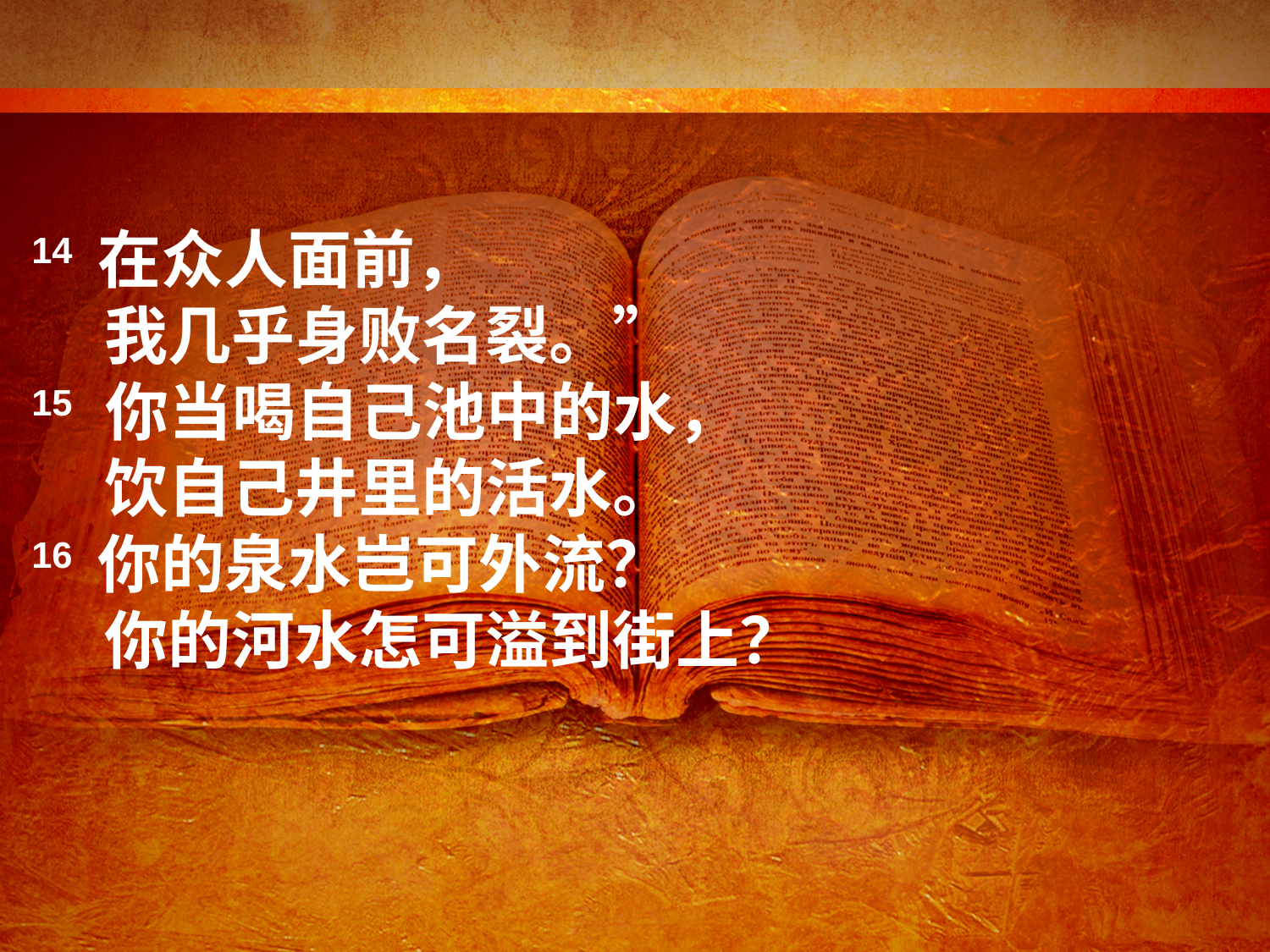

14 在众人面前，
    我几乎身败名裂。”
15 你当喝自己池中的水，
    饮自己井里的活水。
16 你的泉水岂可外流？
    你的河水怎可溢到街上？